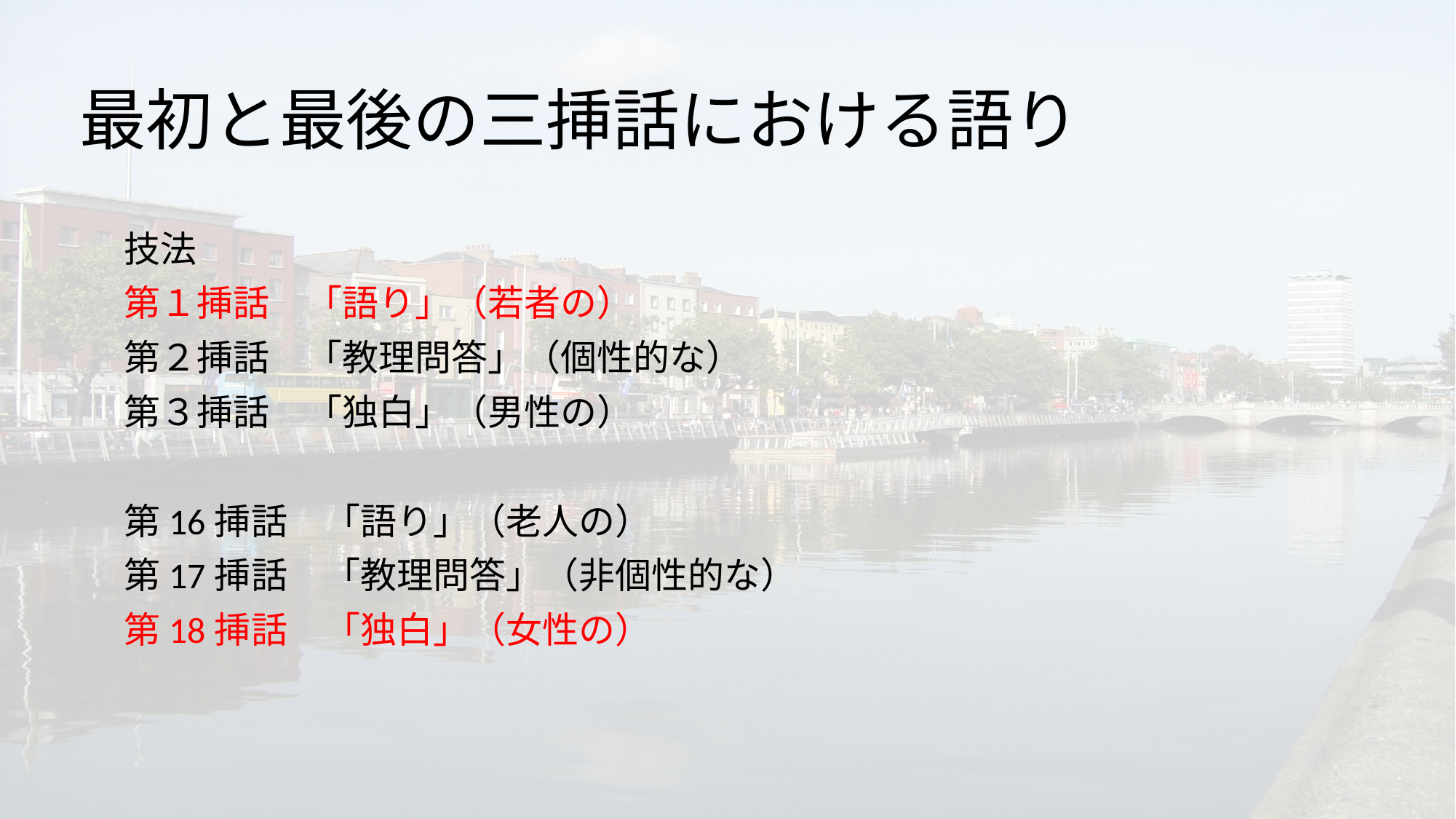

# 最初と最後の三挿話における語り
技法
第１挿話　「語り」（若者の）
第２挿話　「教理問答」（個性的な）
第３挿話　「独白」（男性の）

第16挿話　「語り」（老人の）
第17挿話　「教理問答」（非個性的な）
第18挿話　「独白」（女性の）